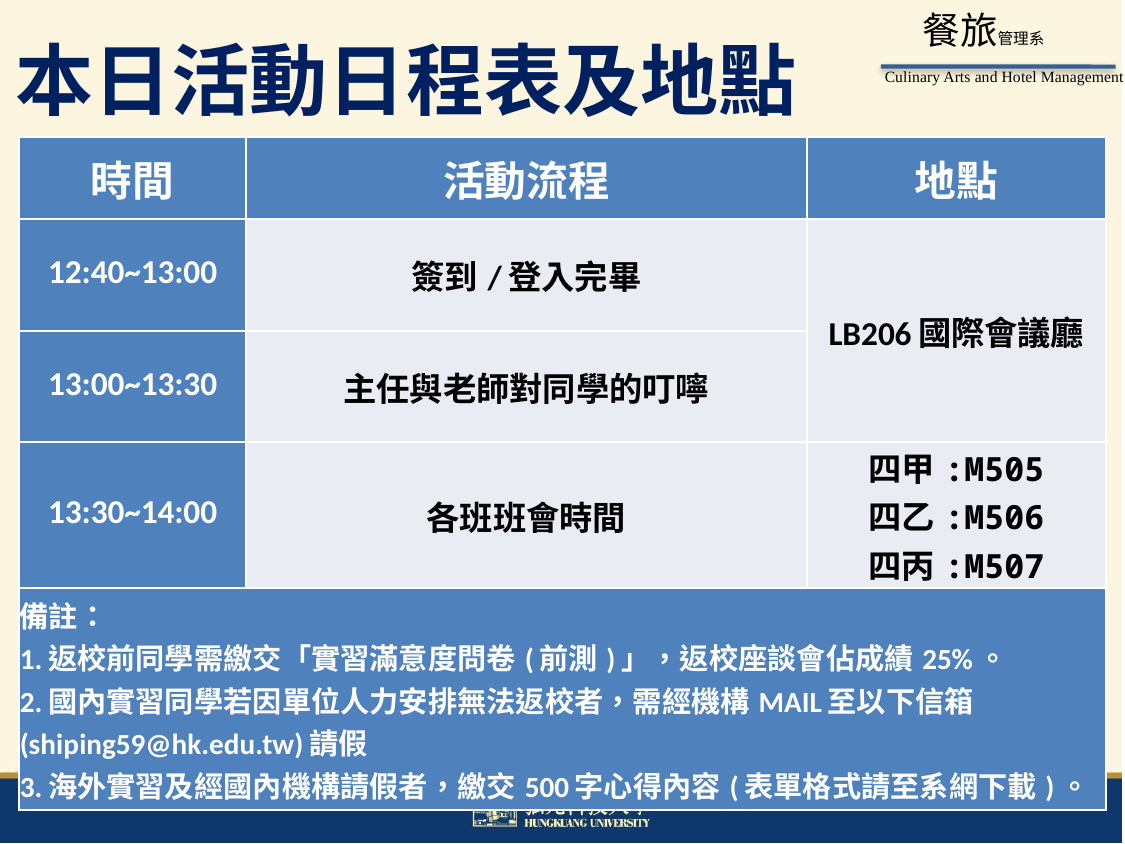

# 本日活動日程表及地點
| 時間 | 活動流程 | 地點 |
| --- | --- | --- |
| 12:40~13:00 | 簽到/登入完畢 | LB206國際會議廳 |
| 13:00~13:30 | 主任與老師對同學的叮嚀 |  |
| 13:30~14:00 | 各班班會時間 | 四甲:M505 四乙:M506 四丙:M507 |
| 備註： 1.返校前同學需繳交「實習滿意度問卷(前測)」，返校座談會佔成績25%。 2.國內實習同學若因單位人力安排無法返校者，需經機構MAIL至以下信箱(shiping59@hk.edu.tw)請假 3.海外實習及經國內機構請假者，繳交500字心得內容(表單格式請至系網下載)。 |  |  |